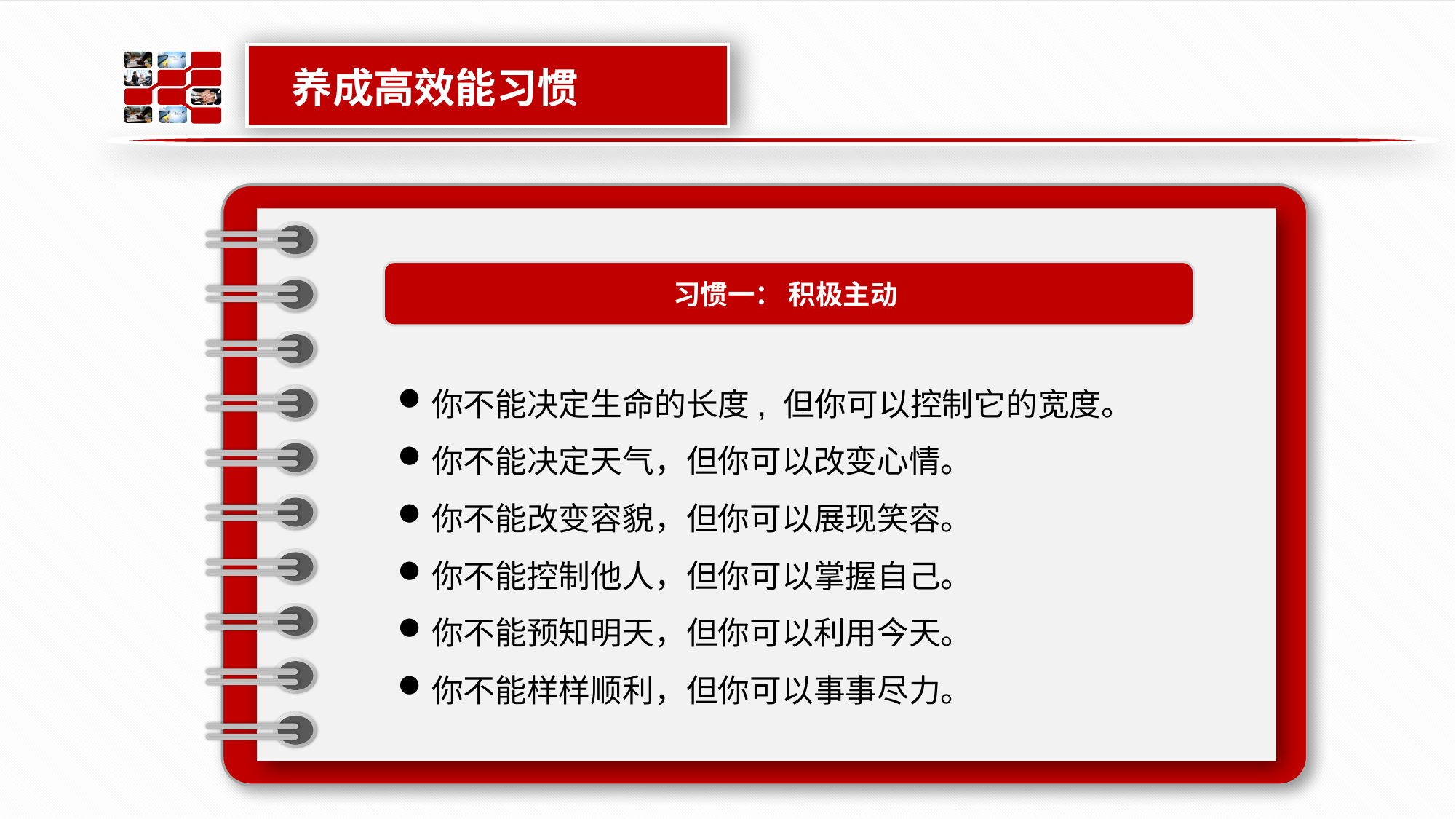

养成高效能习惯

习惯一： 积极主动
你不能决定生命的长度, 但你可以控制它的宽度。
你不能决定天气，但你可以改变心情。
你不能改变容貌，但你可以展现笑容。
你不能控制他人，但你可以掌握自己。
你不能预知明天，但你可以利用今天。
你不能样样顺利，但你可以事事尽力。